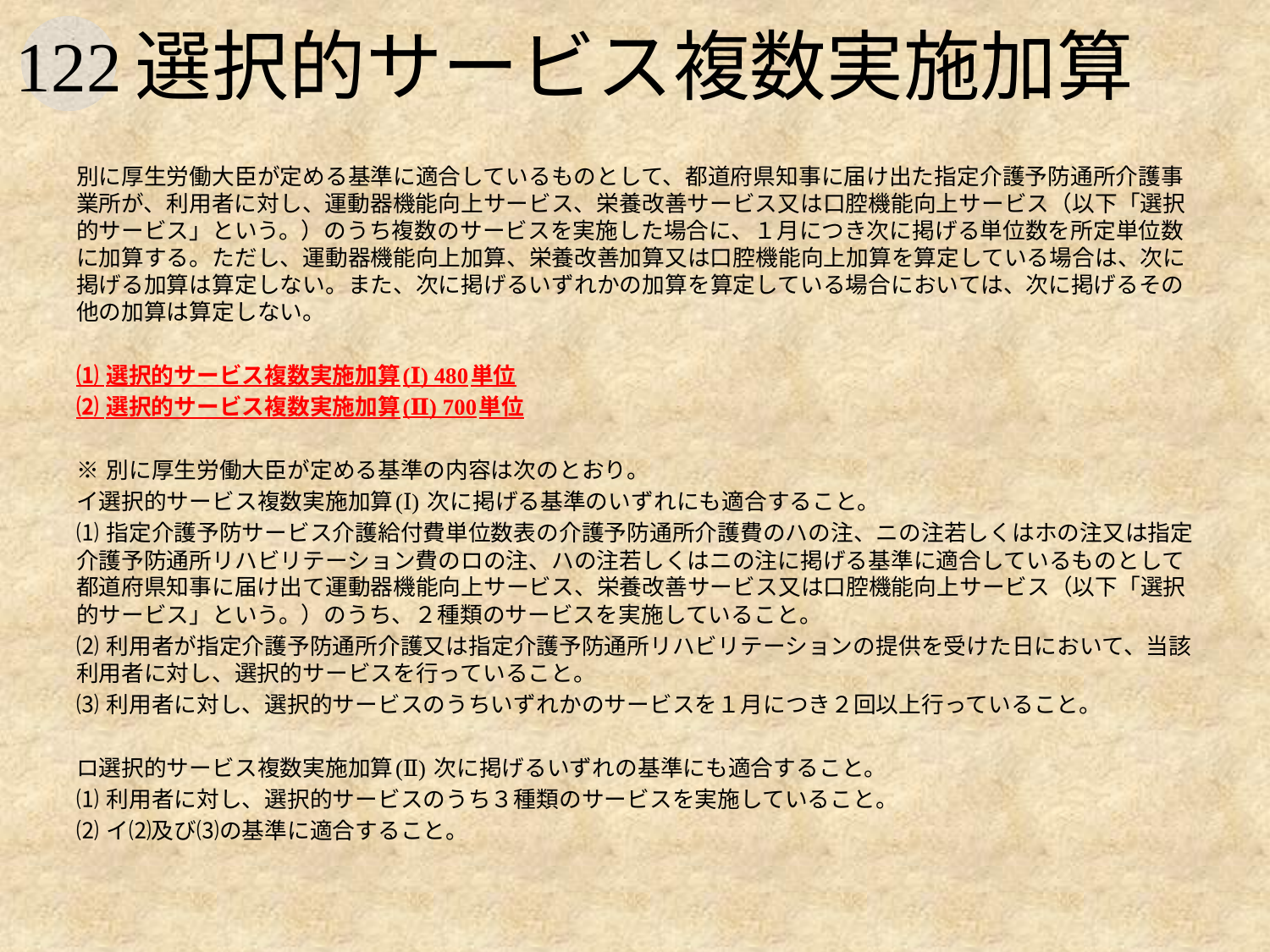

# 選択的サービス複数実施加算
別に厚生労働大臣が定める基準に適合しているものとして、都道府県知事に届け出た指定介護予防通所介護事業所が、利用者に対し、運動器機能向上サービス、栄養改善サービス又は口腔機能向上サービス（以下「選択的サービス」という。）のうち複数のサービスを実施した場合に、１月につき次に掲げる単位数を所定単位数に加算する。ただし、運動器機能向上加算、栄養改善加算又は口腔機能向上加算を算定している場合は、次に掲げる加算は算定しない。また、次に掲げるいずれかの加算を算定している場合においては、次に掲げるその他の加算は算定しない。

⑴ 選択的サービス複数実施加算(Ⅰ) 480単位
⑵ 選択的サービス複数実施加算(Ⅱ) 700単位

※ 別に厚生労働大臣が定める基準の内容は次のとおり。
イ選択的サービス複数実施加算(Ⅰ) 次に掲げる基準のいずれにも適合すること。
⑴ 指定介護予防サービス介護給付費単位数表の介護予防通所介護費のハの注、ニの注若しくはホの注又は指定介護予防通所リハビリテーション費のロの注、ハの注若しくはニの注に掲げる基準に適合しているものとして都道府県知事に届け出て運動器機能向上サービス、栄養改善サービス又は口腔機能向上サービス（以下「選択的サービス」という。）のうち、２種類のサービスを実施していること。
⑵ 利用者が指定介護予防通所介護又は指定介護予防通所リハビリテーションの提供を受けた日において、当該利用者に対し、選択的サービスを行っていること。
⑶ 利用者に対し、選択的サービスのうちいずれかのサービスを１月につき２回以上行っていること。

ロ選択的サービス複数実施加算(Ⅱ) 次に掲げるいずれの基準にも適合すること。
⑴ 利用者に対し、選択的サービスのうち３種類のサービスを実施していること。
⑵ イ⑵及び⑶の基準に適合すること。